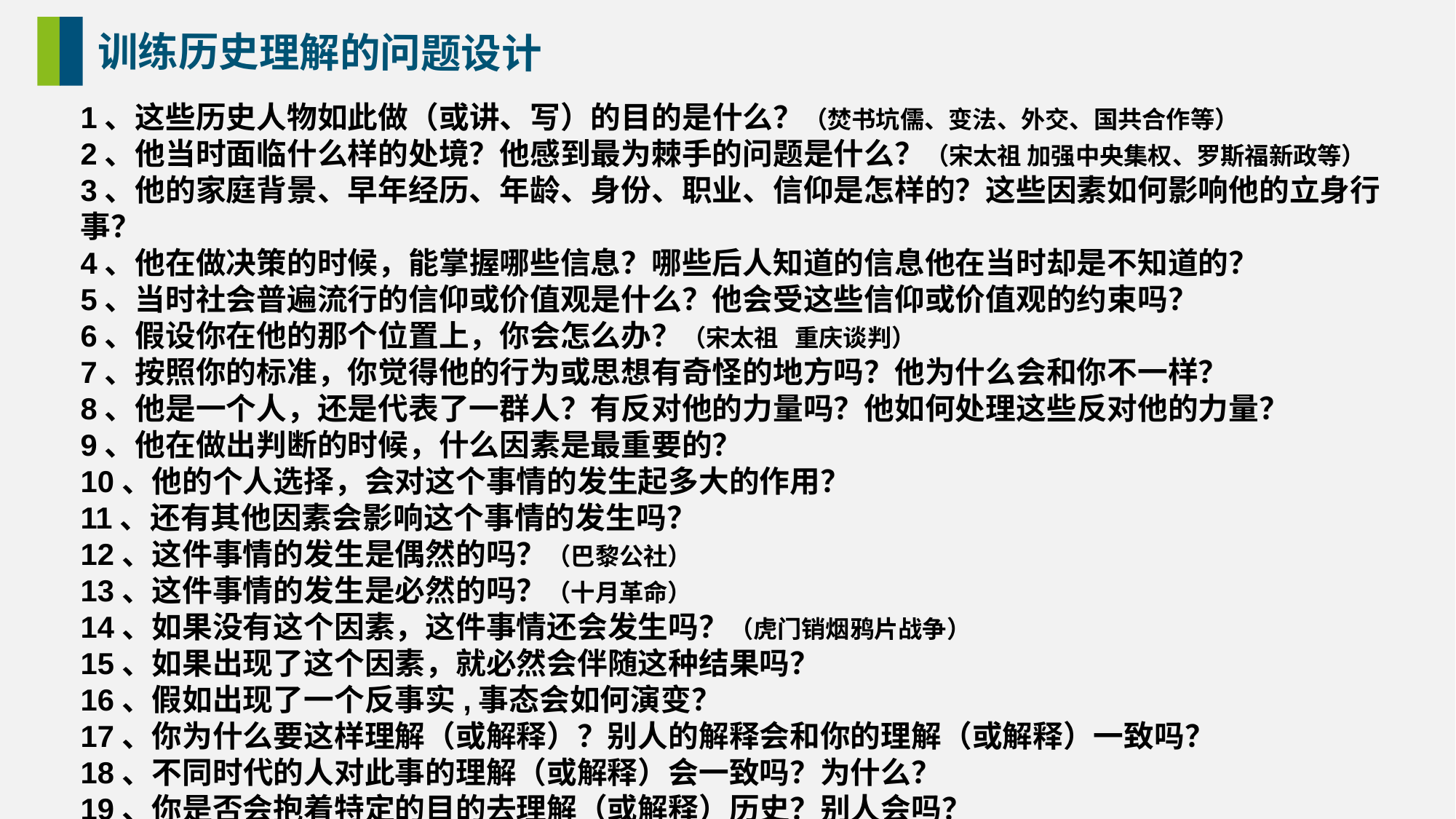

训练历史理解的问题设计
1、这些历史人物如此做（或讲、写）的目的是什么？（焚书坑儒、变法、外交、国共合作等）
2、他当时面临什么样的处境？他感到最为棘手的问题是什么？（宋太祖 加强中央集权、罗斯福新政等）
3、他的家庭背景、早年经历、年龄、身份、职业、信仰是怎样的？这些因素如何影响他的立身行事？
4、他在做决策的时候，能掌握哪些信息？哪些后人知道的信息他在当时却是不知道的？
5、当时社会普遍流行的信仰或价值观是什么？他会受这些信仰或价值观的约束吗？
6、假设你在他的那个位置上，你会怎么办？（宋太祖   重庆谈判）
7、按照你的标准，你觉得他的行为或思想有奇怪的地方吗？他为什么会和你不一样？
8、他是一个人，还是代表了一群人？有反对他的力量吗？他如何处理这些反对他的力量？
9、他在做出判断的时候，什么因素是最重要的？
10、他的个人选择，会对这个事情的发生起多大的作用？
11、还有其他因素会影响这个事情的发生吗？
12、这件事情的发生是偶然的吗？（巴黎公社）
13、这件事情的发生是必然的吗？（十月革命）
14、如果没有这个因素，这件事情还会发生吗？（虎门销烟鸦片战争）
15、如果出现了这个因素，就必然会伴随这种结果吗？
16、假如出现了一个反事实,事态会如何演变？
17、你为什么要这样理解（或解释）？别人的解释会和你的理解（或解释）一致吗？
18、不同时代的人对此事的理解（或解释）会一致吗？为什么？
19、你是否会抱着特定的目的去理解（或解释）历史？别人会吗？
……